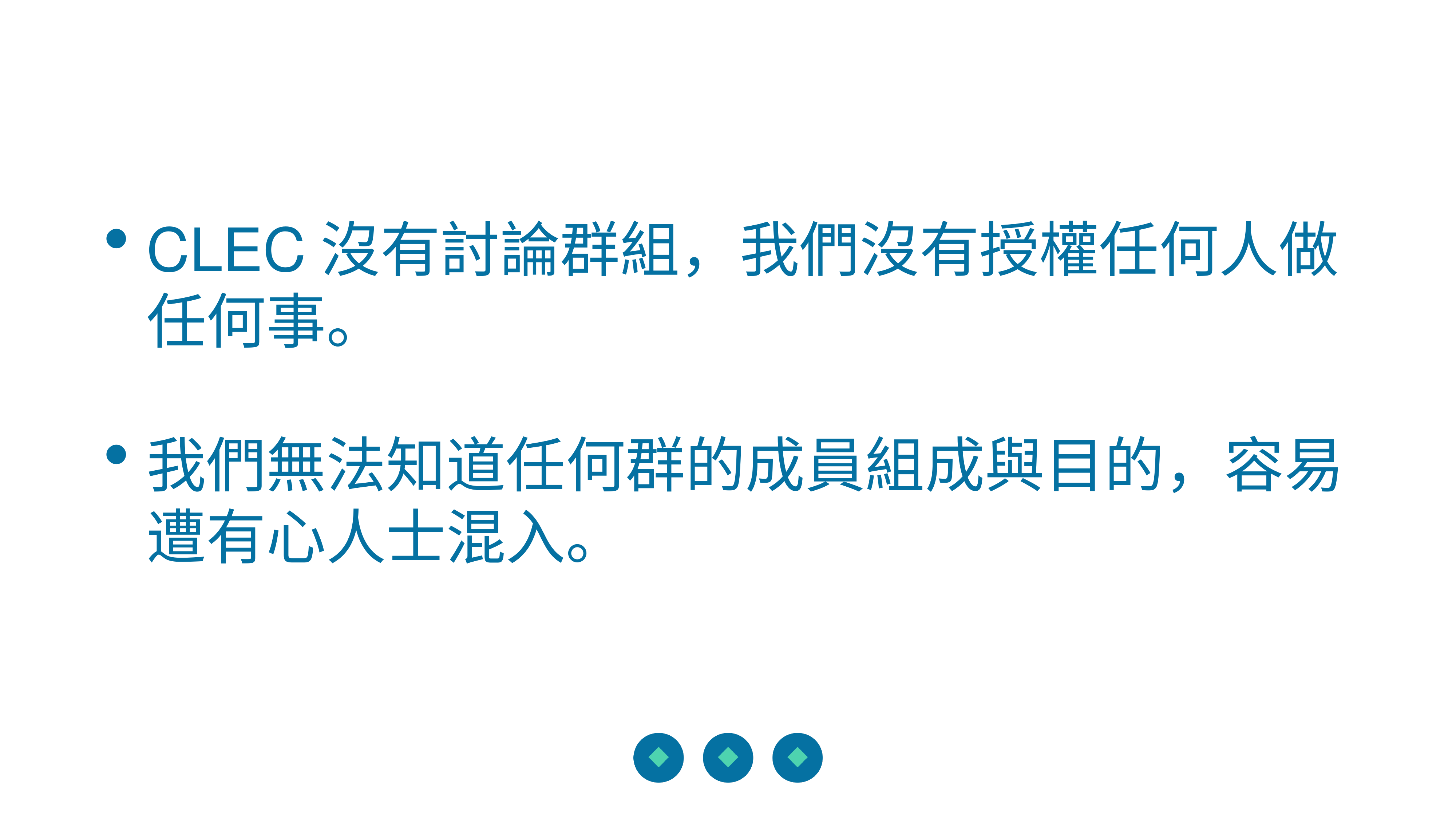

CLEC沒有討論群組，我們沒有授權任何人做任何事。

我們無法知道任何群的成員組成與目的，容易遭有心人士混入。